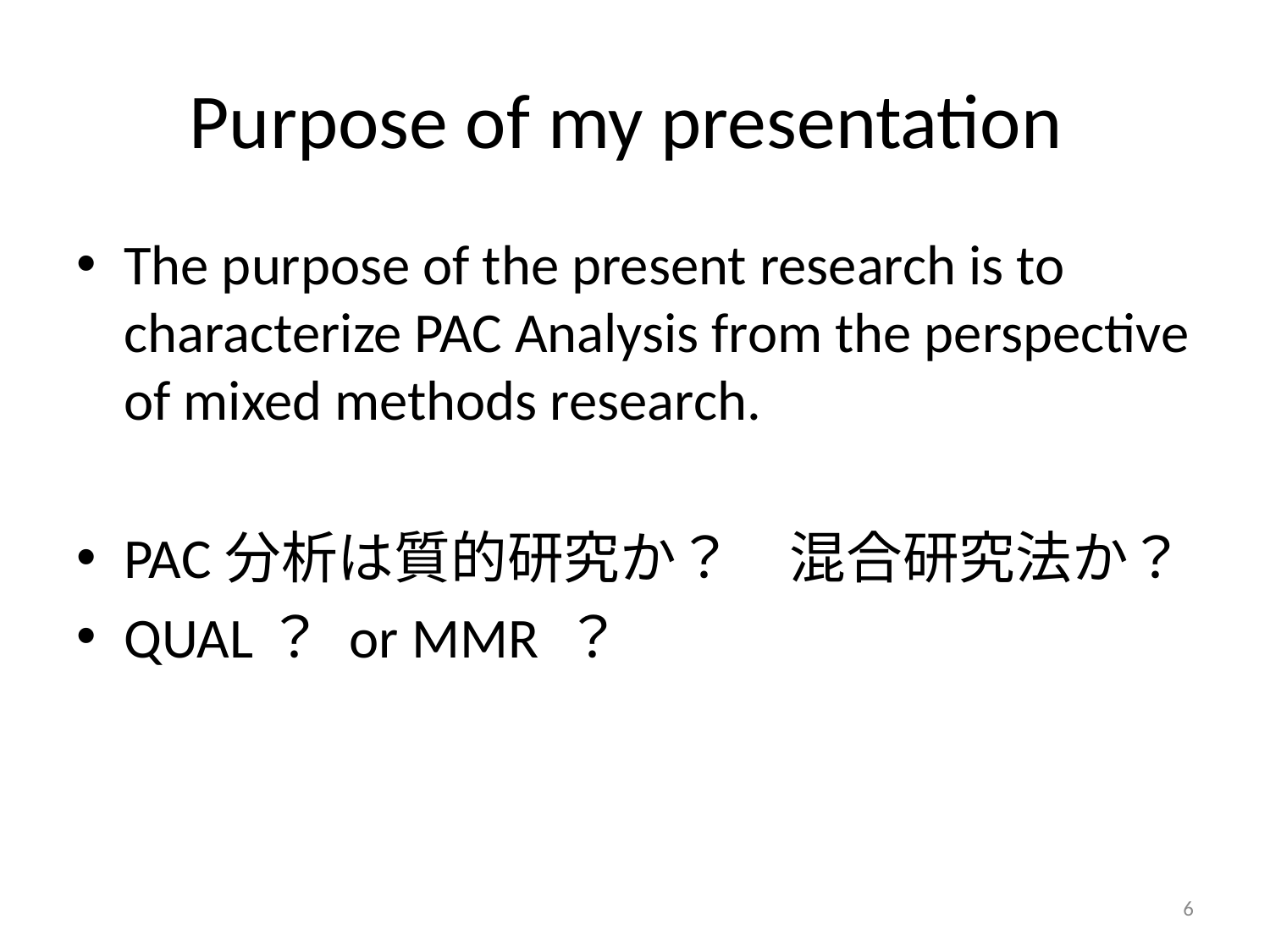

# Purpose of my presentation
The purpose of the present research is to characterize PAC Analysis from the perspective of mixed methods research.

PAC分析は質的研究か？　混合研究法か？
QUAL？ or MMR ？

6